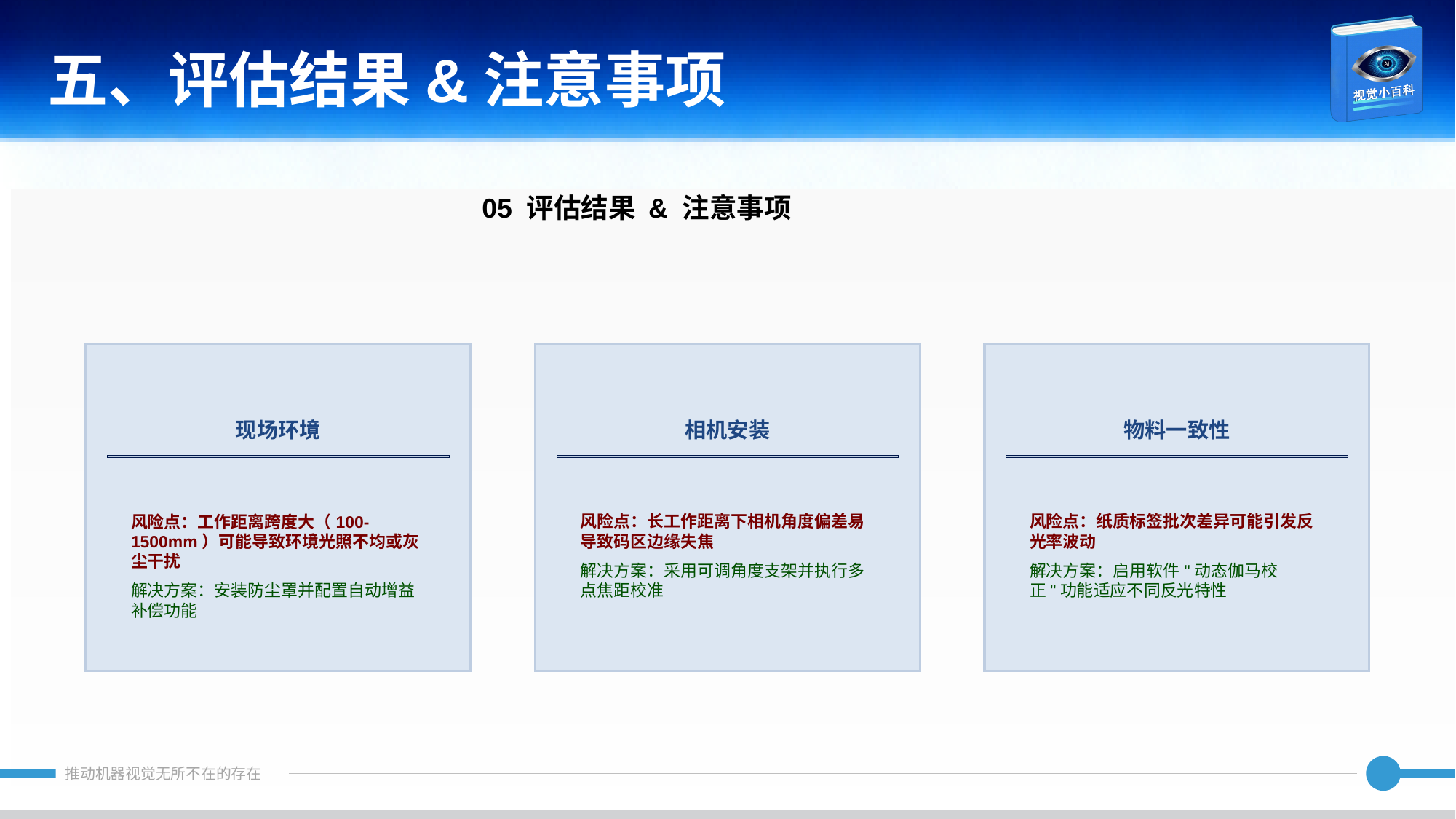

五、评估结果&注意事项

05 评估结果 & 注意事项

现场环境

相机安装

物料一致性

风险点：工作距离跨度大（100-1500mm）可能导致环境光照不均或灰尘干扰
解决方案：安装防尘罩并配置自动增益补偿功能

风险点：长工作距离下相机角度偏差易导致码区边缘失焦
解决方案：采用可调角度支架并执行多点焦距校准

风险点：纸质标签批次差异可能引发反光率波动
解决方案：启用软件"动态伽马校正"功能适应不同反光特性
10